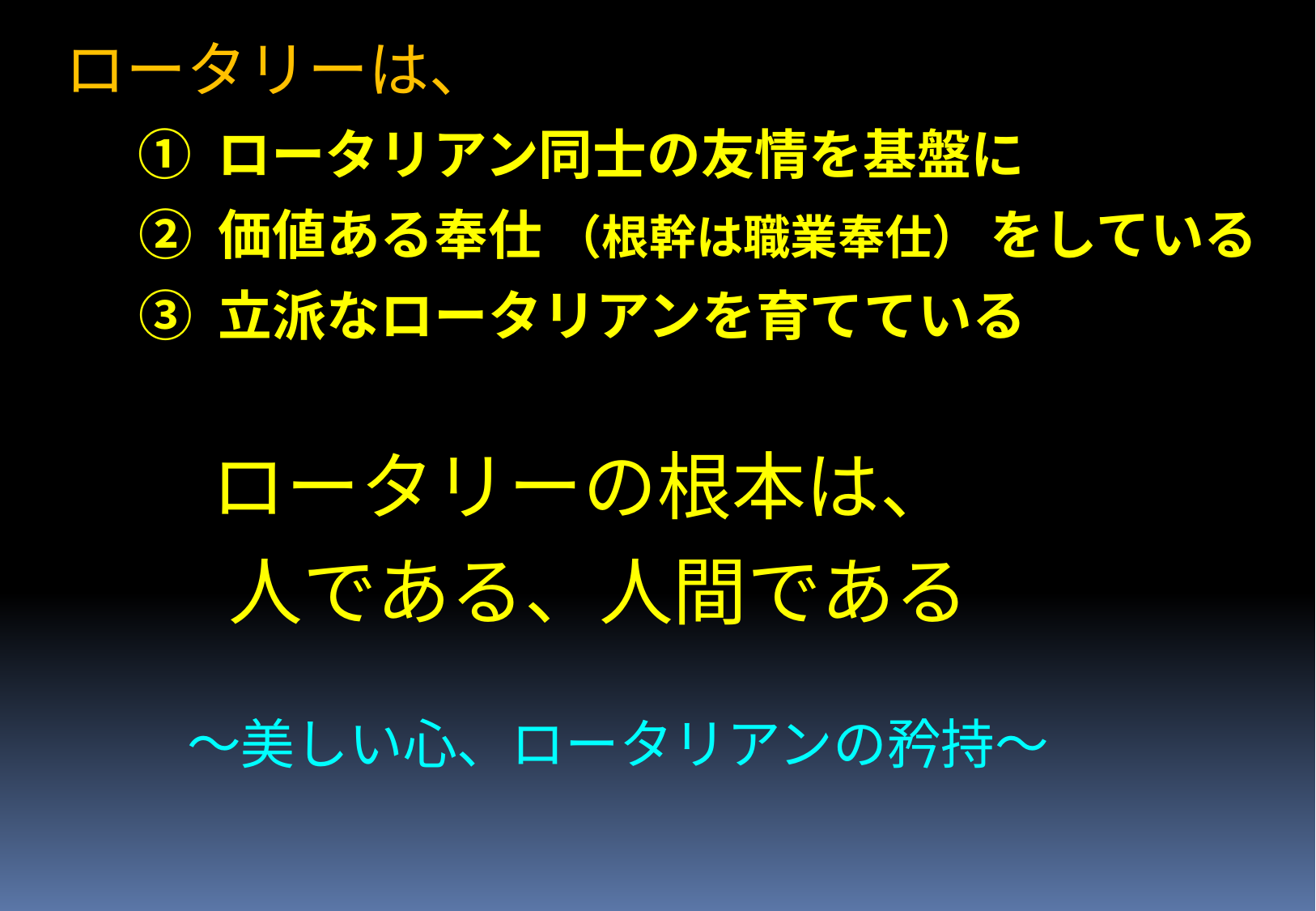

ロータリーは、

      ① ロータリアン同士の友情を基盤に

      ② 価値ある奉仕 （根幹は職業奉仕） をしている

      ③ 立派なロータリアンを育てている

 ロータリーの根本は、

  人である、人間である
～美しい心、ロータリアンの矜持～